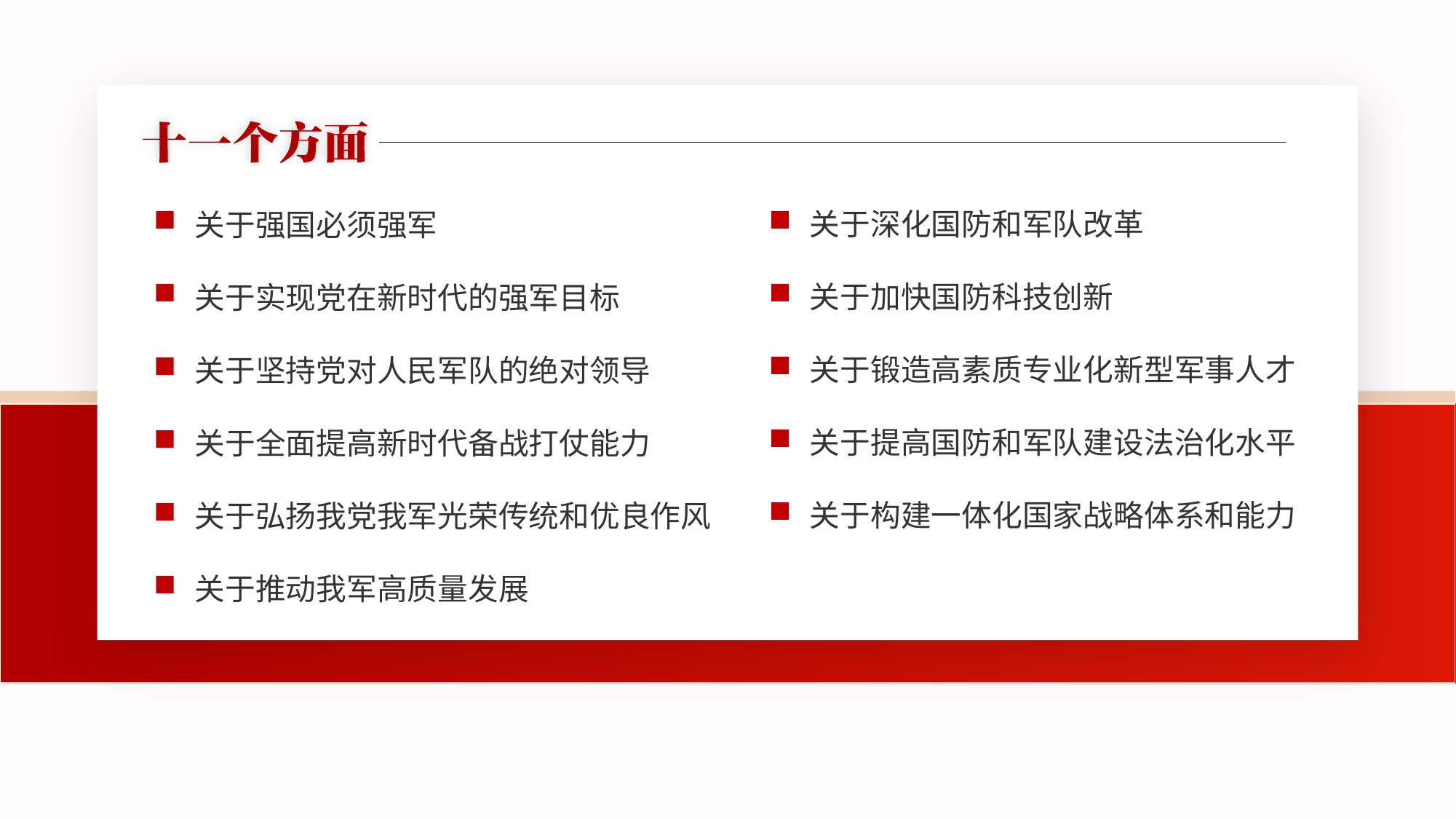

关于深化国防和军队改革
关于加快国防科技创新
关于锻造高素质专业化新型军事人才
关于提高国防和军队建设法治化水平
关于构建一体化国家战略体系和能力
关于强国必须强军
关于实现党在新时代的强军目标
关于坚持党对人民军队的绝对领导
关于全面提高新时代备战打仗能力
关于弘扬我党我军光荣传统和优良作风
关于推动我军高质量发展